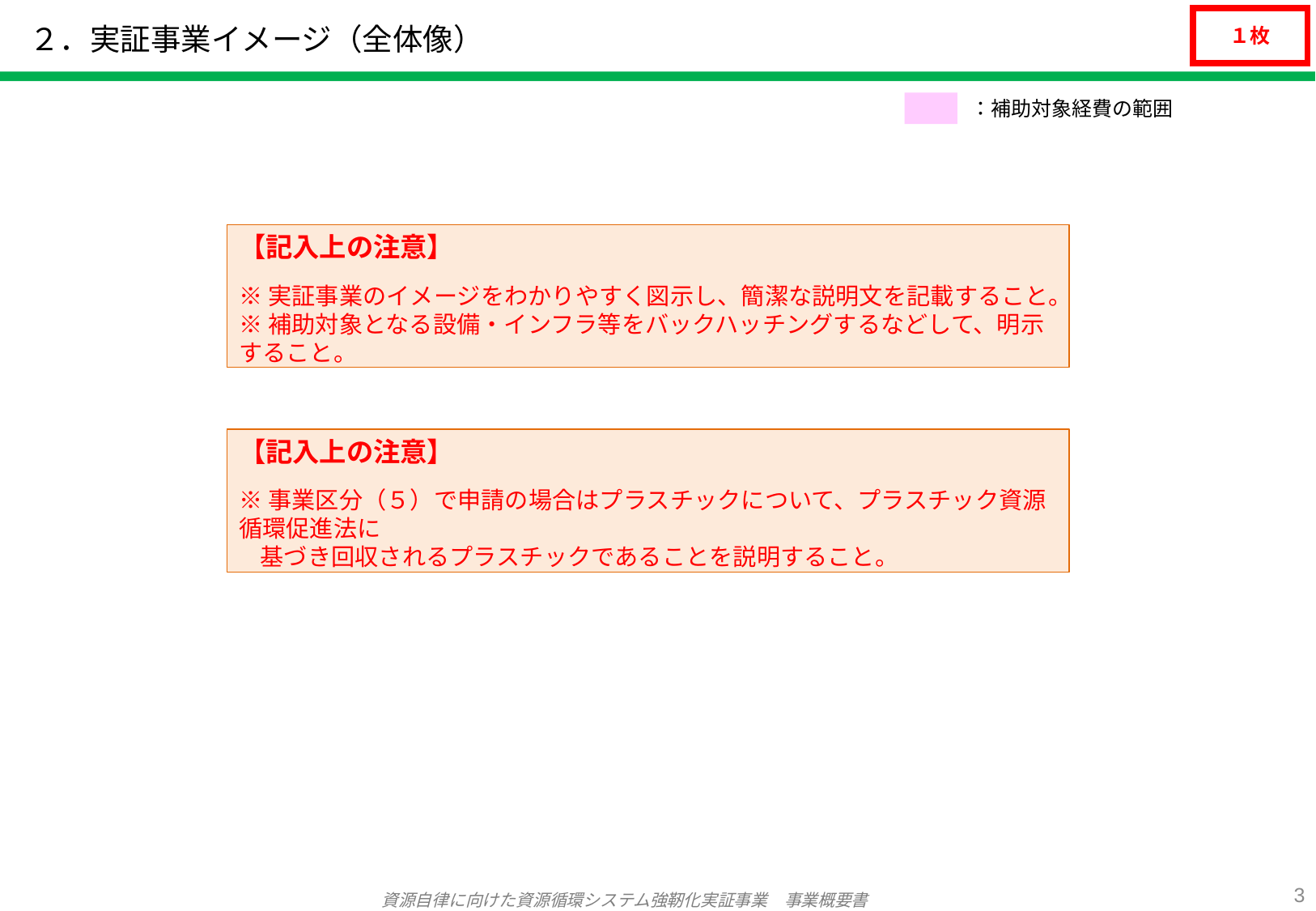

１枚
# ２．実証事業イメージ（全体像）
：補助対象経費の範囲

【記入上の注意】

※実証事業のイメージをわかりやすく図示し、簡潔な説明文を記載すること。
※補助対象となる設備・インフラ等をバックハッチングするなどして、明示すること。
【記入上の注意】

※事業区分（５）で申請の場合はプラスチックについて、プラスチック資源循環促進法に
   基づき回収されるプラスチックであることを説明すること。
3